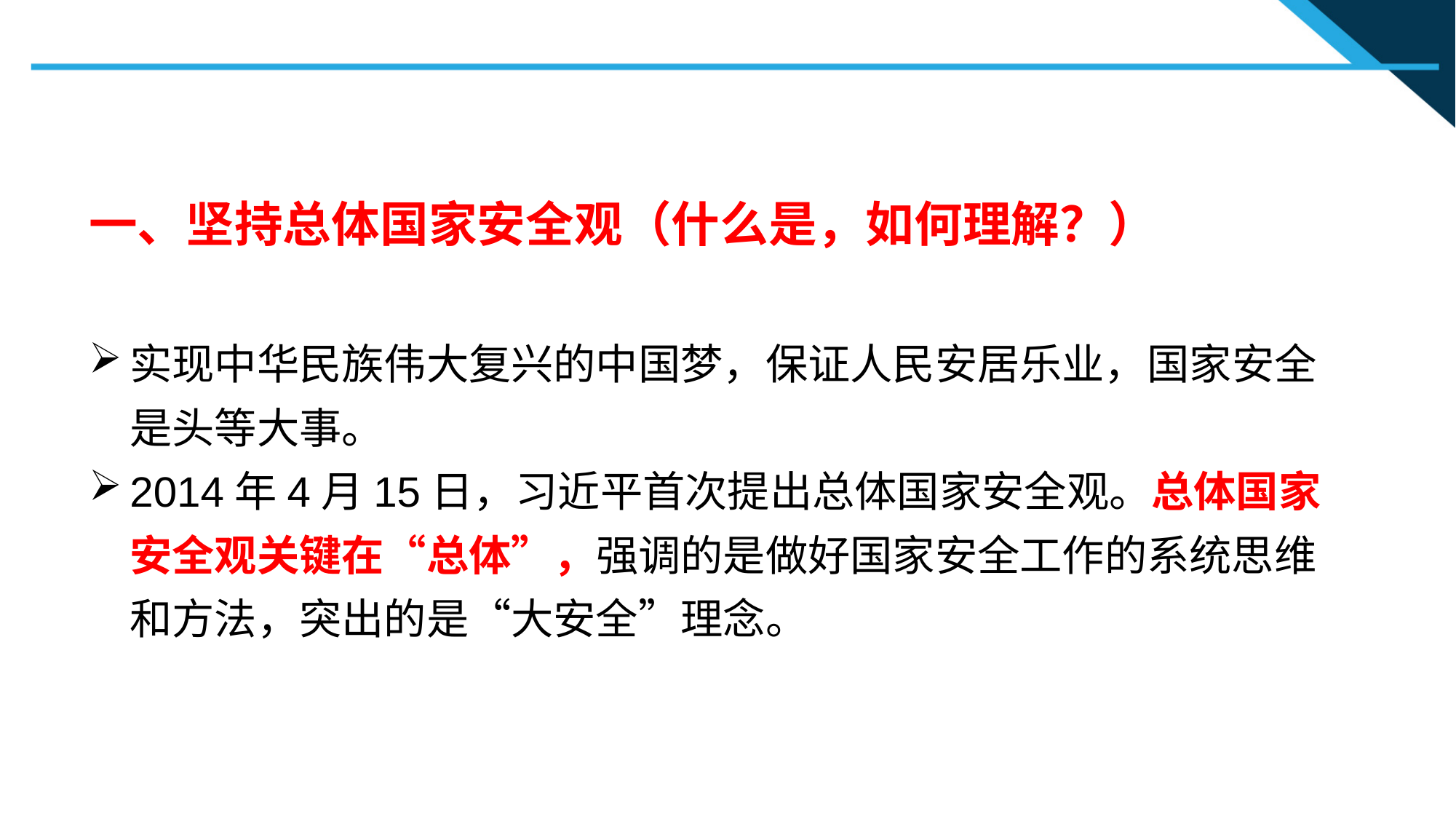

一、坚持总体国家安全观（什么是，如何理解？）

实现中华民族伟大复兴的中国梦，保证人民安居乐业，国家安全是头等大事。
2014年4月15日，习近平首次提出总体国家安全观。总体国家安全观关键在“总体”，强调的是做好国家安全工作的系统思维和方法，突出的是“大安全”理念。